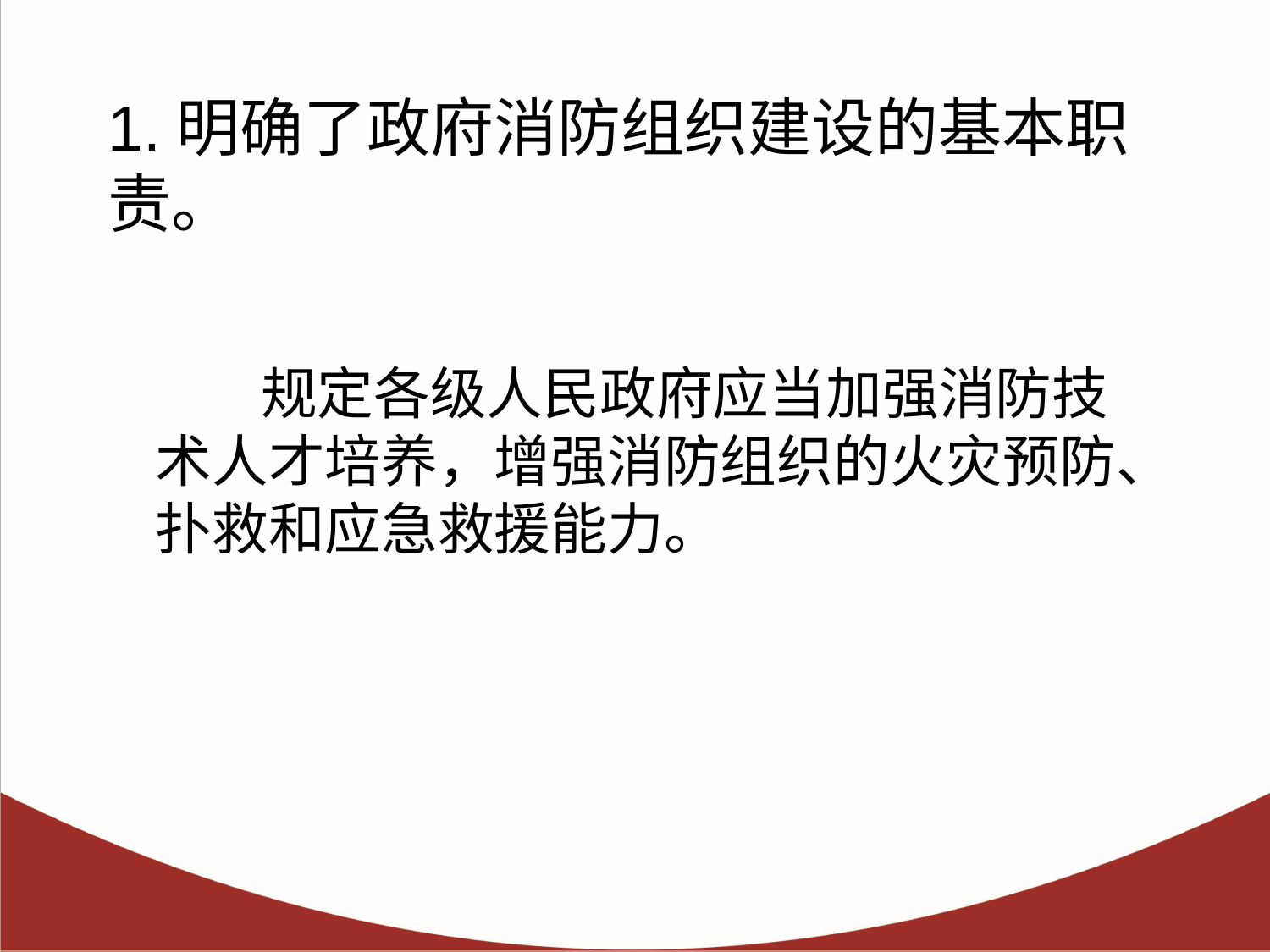

# 1.明确了政府消防组织建设的基本职责。
           规定各级人民政府应当加强消防技术人才培养，增强消防组织的火灾预防、扑救和应急救援能力。